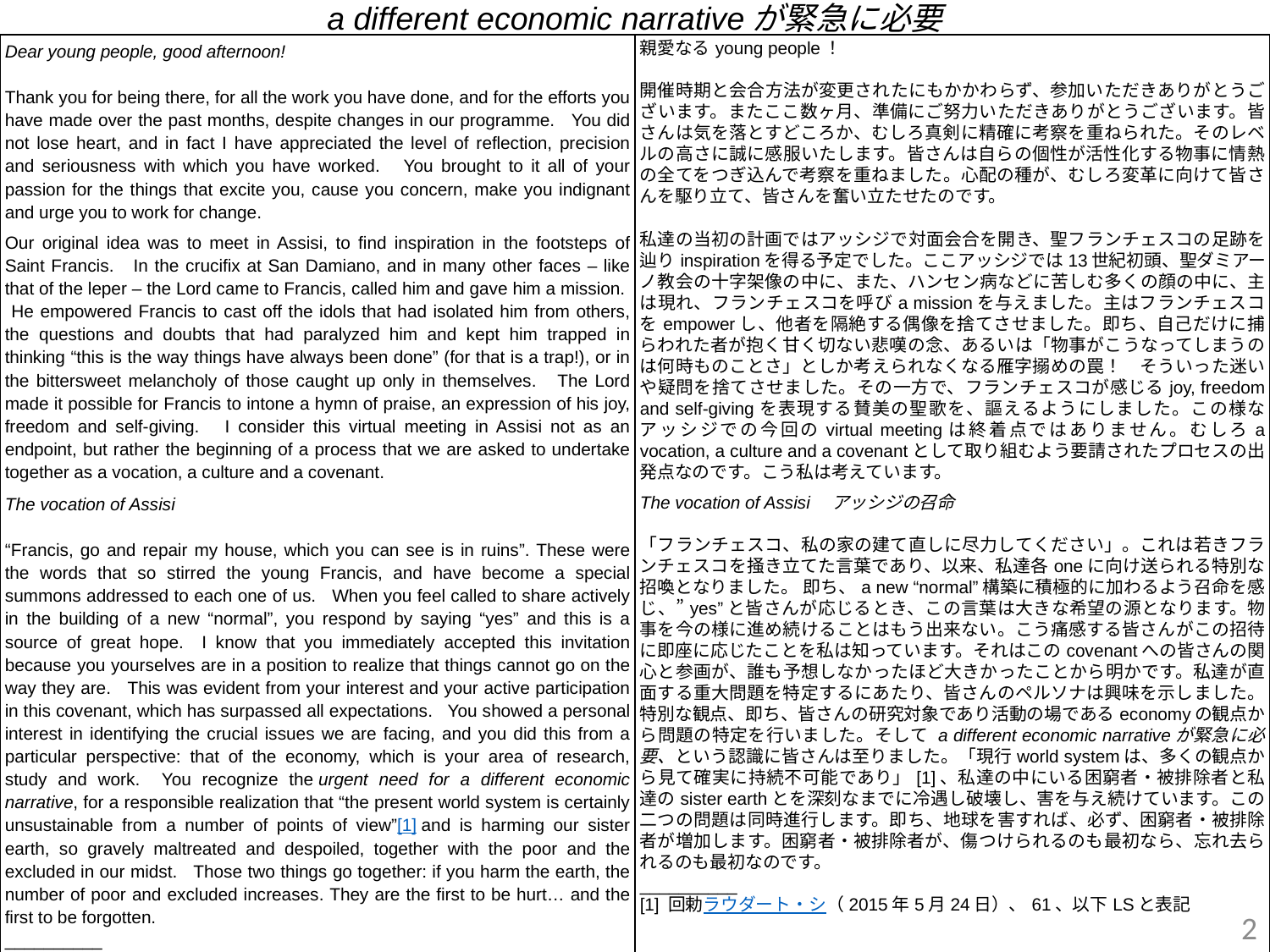

# a different economic narrativeが緊急に必要
| Dear young people, good afternoon!   Thank you for being there, for all the work you have done, and for the efforts you have made over the past months, despite changes in our programme. You did not lose heart, and in fact I have appreciated the level of reflection, precision and seriousness with which you have worked. You brought to it all of your passion for the things that excite you, cause you concern, make you indignant and urge you to work for change. | 親愛なるyoung people！   開催時期と会合方法が変更されたにもかかわらず、参加いただきありがとうございます。またここ数ヶ月、準備にご努力いただきありがとうございます。皆さんは気を落とすどころか、むしろ真剣に精確に考察を重ねられた。そのレベルの高さに誠に感服いたします。皆さんは自らの個性が活性化する物事に情熱の全てをつぎ込んで考察を重ねました。心配の種が、むしろ変革に向けて皆さんを駆り立て、皆さんを奮い立たせたのです。 |
| --- | --- |
| Our original idea was to meet in Assisi, to find inspiration in the footsteps of Saint Francis. In the crucifix at San Damiano, and in many other faces – like that of the leper – the Lord came to Francis, called him and gave him a mission. He empowered Francis to cast off the idols that had isolated him from others, the questions and doubts that had paralyzed him and kept him trapped in thinking “this is the way things have always been done” (for that is a trap!), or in the bittersweet melancholy of those caught up only in themselves. The Lord made it possible for Francis to intone a hymn of praise, an expression of his joy, freedom and self-giving. I consider this virtual meeting in Assisi not as an endpoint, but rather the beginning of a process that we are asked to undertake together as a vocation, a culture and a covenant. | 私達の当初の計画ではアッシジで対面会合を開き、聖フランチェスコの足跡を辿りinspirationを得る予定でした。ここアッシジでは13世紀初頭、聖ダミアーノ教会の十字架像の中に、また、ハンセン病などに苦しむ多くの顔の中に、主は現れ、フランチェスコを呼びa missionを与えました。主はフランチェスコをempowerし、他者を隔絶する偶像を捨てさせました。即ち、自己だけに捕らわれた者が抱く甘く切ない悲嘆の念、あるいは「物事がこうなってしまうのは何時ものことさ」としか考えられなくなる雁字搦めの罠！　そういった迷いや疑問を捨てさせました。その一方で、フランチェスコが感じるjoy, freedom and self-givingを表現する賛美の聖歌を、謳えるようにしました。この様なアッシジでの今回のvirtual meetingは終着点ではありません。むしろa vocation, a culture and a covenantとして取り組むよう要請されたプロセスの出発点なのです。こう私は考えています。 |
| The vocation of Assisi   “Francis, go and repair my house, which you can see is in ruins”. These were the words that so stirred the young Francis, and have become a special summons addressed to each one of us. When you feel called to share actively in the building of a new “normal”, you respond by saying “yes” and this is a source of great hope. I know that you immediately accepted this invitation because you yourselves are in a position to realize that things cannot go on the way they are. This was evident from your interest and your active participation in this covenant, which has surpassed all expectations. You showed a personal interest in identifying the crucial issues we are facing, and you did this from a particular perspective: that of the economy, which is your area of research, study and work. You recognize the urgent need for a different economic narrative, for a responsible realization that “the present world system is certainly unsustainable from a number of points of view”[1] and is harming our sister earth, so gravely maltreated and despoiled, together with the poor and the excluded in our midst. Those two things go together: if you harm the earth, the number of poor and excluded increases. They are the first to be hurt… and the first to be forgotten. \_\_\_\_\_\_\_\_\_\_ [1] Encyclical Letter Laudato Si’ (24 May 2015), 61. Hereafter, LS. | The vocation of Assisi　アッシジの召命   「フランチェスコ、私の家の建て直しに尽力してください」。これは若きフランチェスコを掻き立てた言葉であり、以来、私達各oneに向け送られる特別な招喚となりました。 即ち、a new “normal”構築に積極的に加わるよう召命を感じ、”yes”と皆さんが応じるとき、この言葉は大きな希望の源となります。物事を今の様に進め続けることはもう出来ない。こう痛感する皆さんがこの招待に即座に応じたことを私は知っています。それはこのcovenantへの皆さんの関心と参画が、誰も予想しなかったほど大きかったことから明かです。私達が直面する重大問題を特定するにあたり、皆さんのペルソナは興味を示しました。特別な観点、即ち、皆さんの研究対象であり活動の場であるeconomyの観点から問題の特定を行いました。そして a different economic narrativeが緊急に必要、という認識に皆さんは至りました。「現行world systemは、多くの観点から見て確実に持続不可能であり」[1]、私達の中にいる困窮者・被排除者と私達のsister earthとを深刻なまでに冷遇し破壊し、害を与え続けています。この二つの問題は同時進行します。即ち、地球を害すれば、必ず、困窮者・被排除者が増加します。困窮者・被排除者が、傷つけられるのも最初なら、忘れ去られるのも最初なのです。 \_\_\_\_\_\_\_\_\_\_ [1] 回勅ラウダート・シ（2015年5月24日）、61、以下LSと表記 |
2